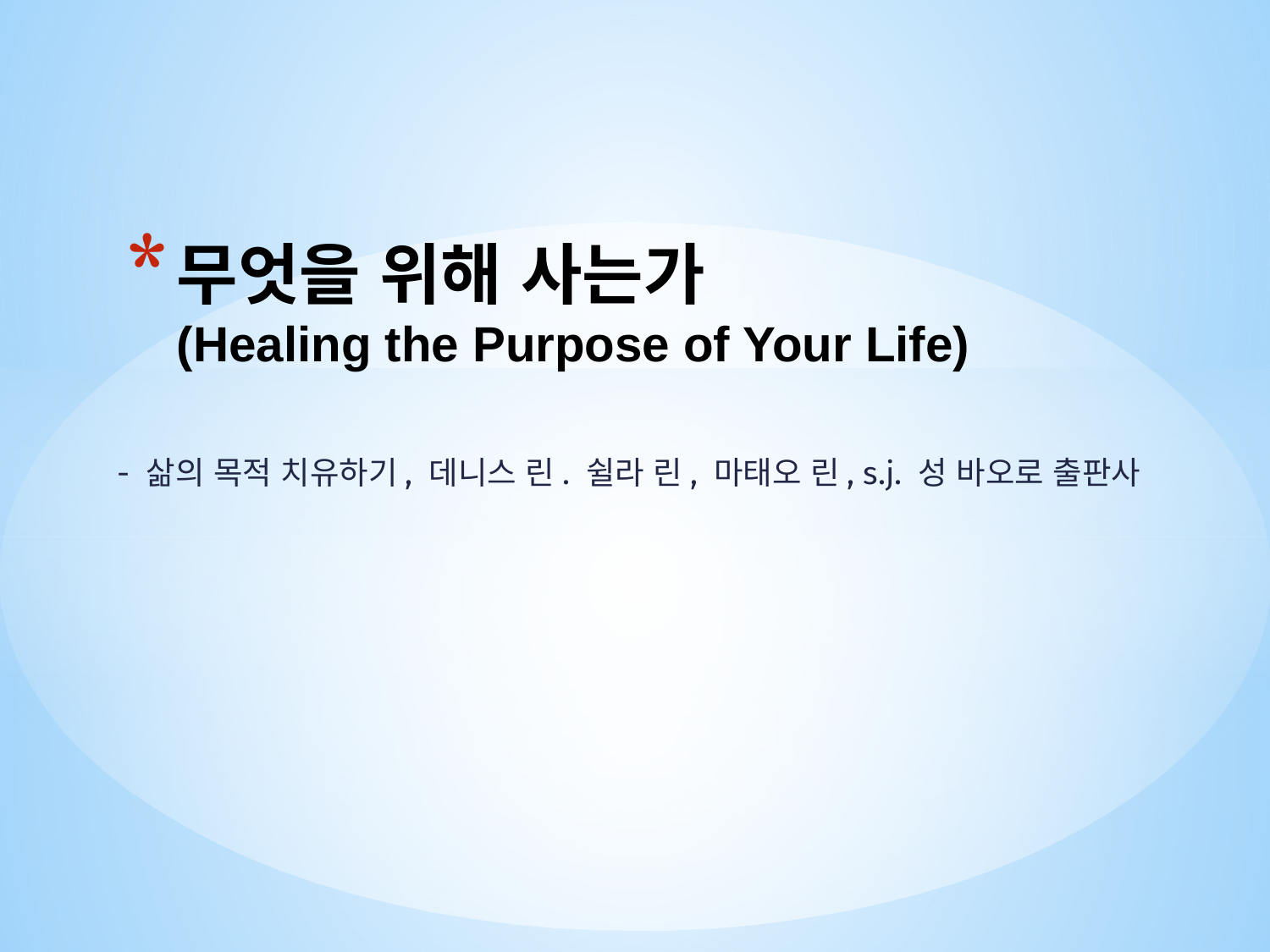

# 무엇을 위해 사는가 (Healing the Purpose of Your Life)
- 삶의 목적 치유하기, 데니스 린. 쉴라 린, 마태오 린, s.j. 성 바오로 출판사